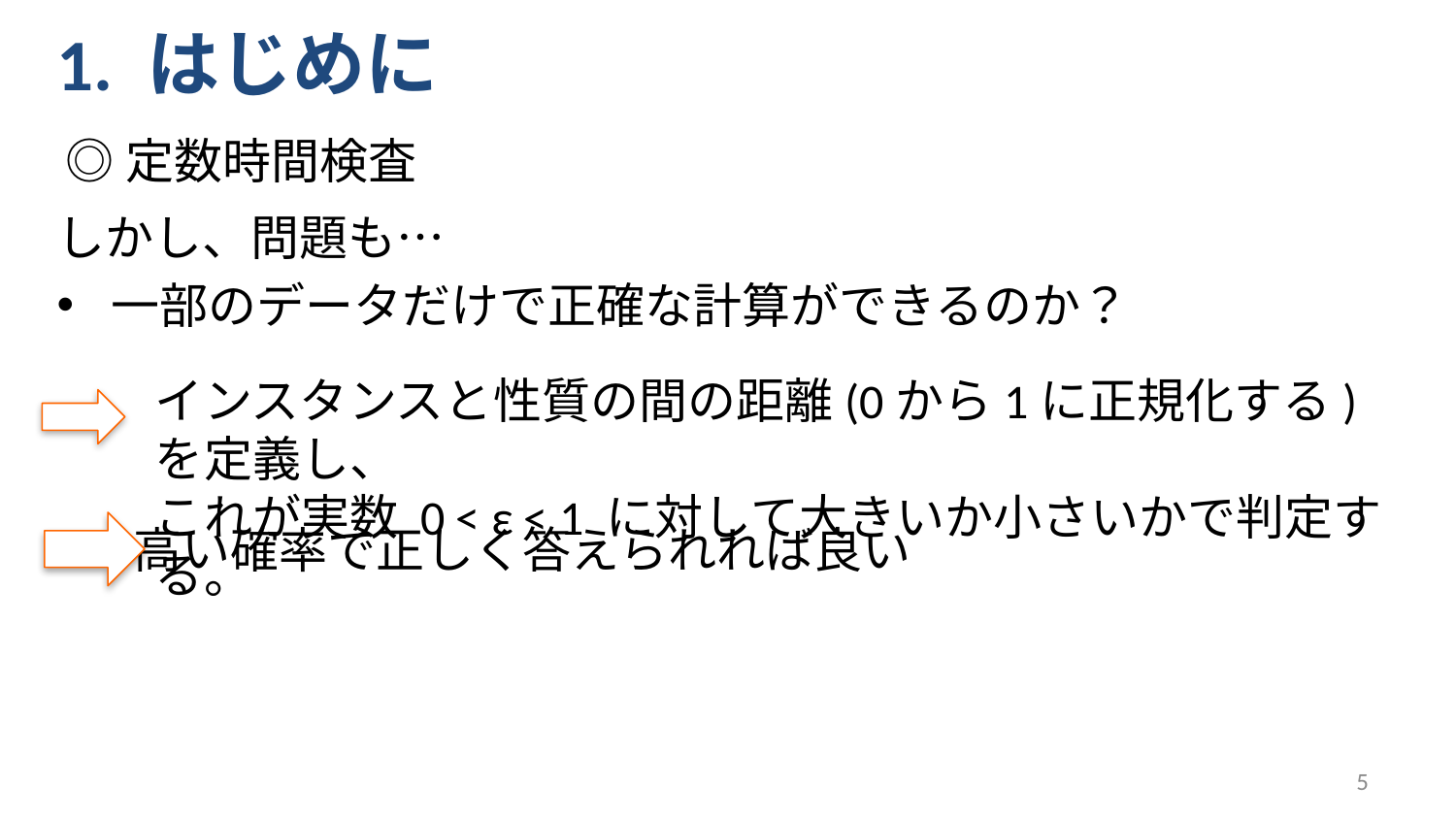

1. はじめに
# ◎定数時間検査
しかし、問題も…
一部のデータだけで正確な計算ができるのか？

インスタンスと性質の間の距離(0から1に正規化する)を定義し、
これが実数 0 < ε < 1 に対して大きいか小さいかで判定する。

高い確率で正しく答えられれば良い
5
※必然的に乱択アルゴリズムとなり、
　 評価も期待値で行うことになる。